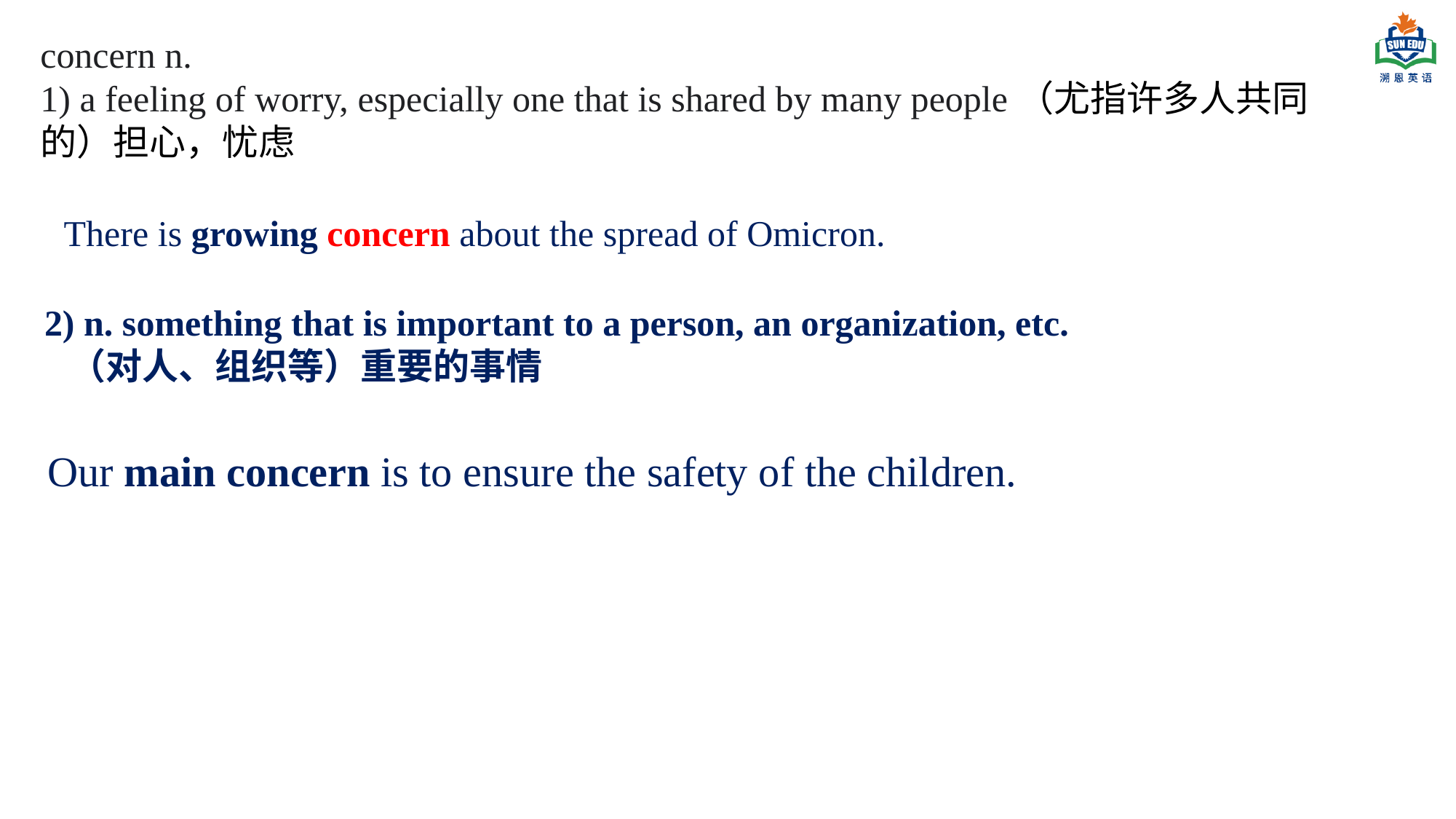

concern n.
1) a feeling of worry, especially one that is shared by many people（尤指许多人共同的）担心，忧虑
There is growing concern about the spread of Omicron.
2) n. something that is important to a person, an organization, etc.
  （对人、组织等）重要的事情
Our main concern is to ensure the safety of the children.